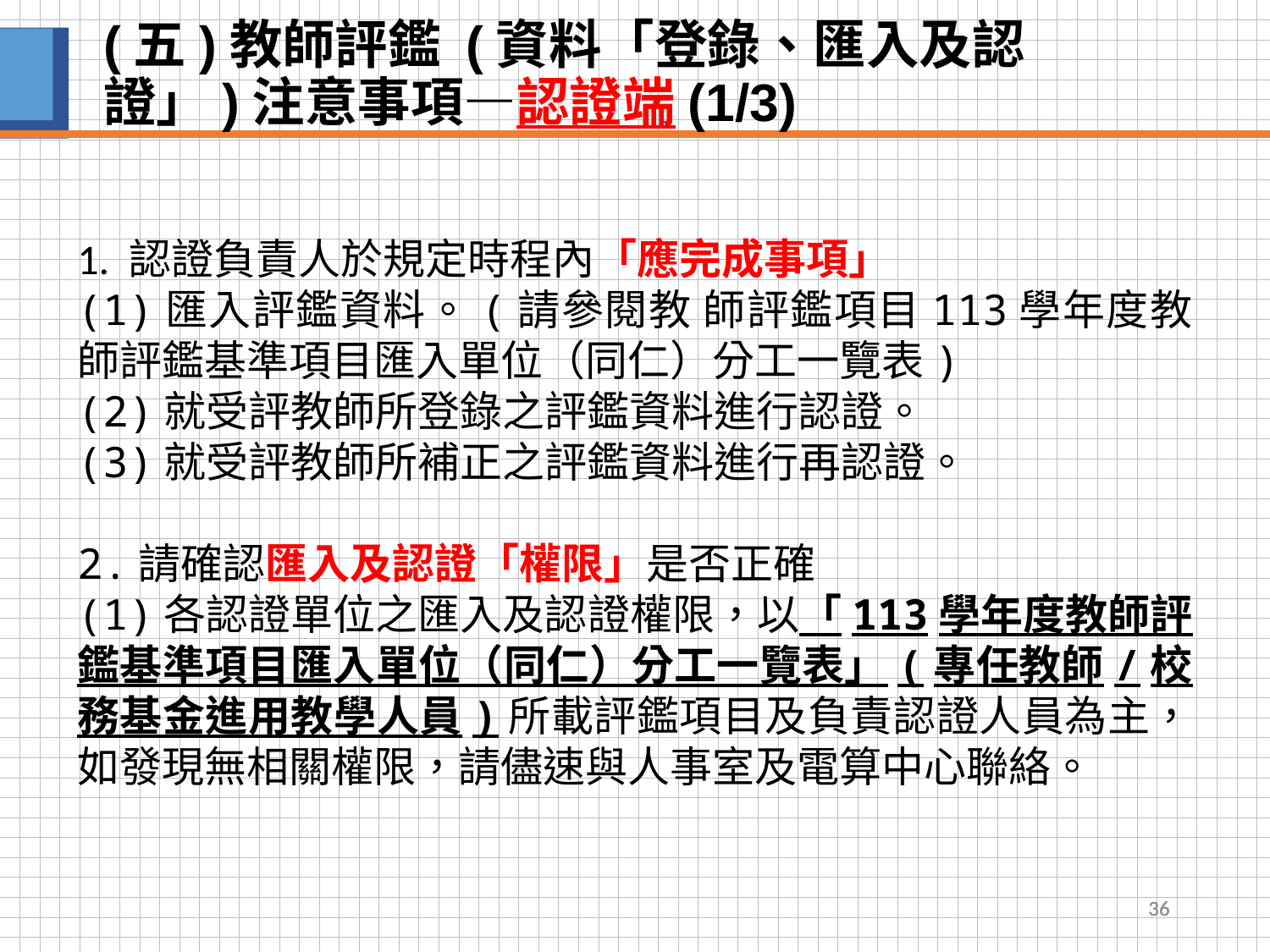

# (五)教師評鑑 (資料「登錄、匯入及認證」)注意事項—認證端(1/3)
1. 認證負責人於規定時程內「應完成事項」
(1)匯入評鑑資料。(請參閱教 師評鑑項目113學年度教師評鑑基準項目匯入單位（同仁）分工一覽表)
(2)就受評教師所登錄之評鑑資料進行認證。
(3)就受評教師所補正之評鑑資料進行再認證。

2.請確認匯入及認證「權限」是否正確
(1)各認證單位之匯入及認證權限，以「113學年度教師評鑑基準項目匯入單位（同仁）分工一覽表」(專任教師/校務基金進用教學人員)所載評鑑項目及負責認證人員為主，如發現無相關權限，請儘速與人事室及電算中心聯絡。

36